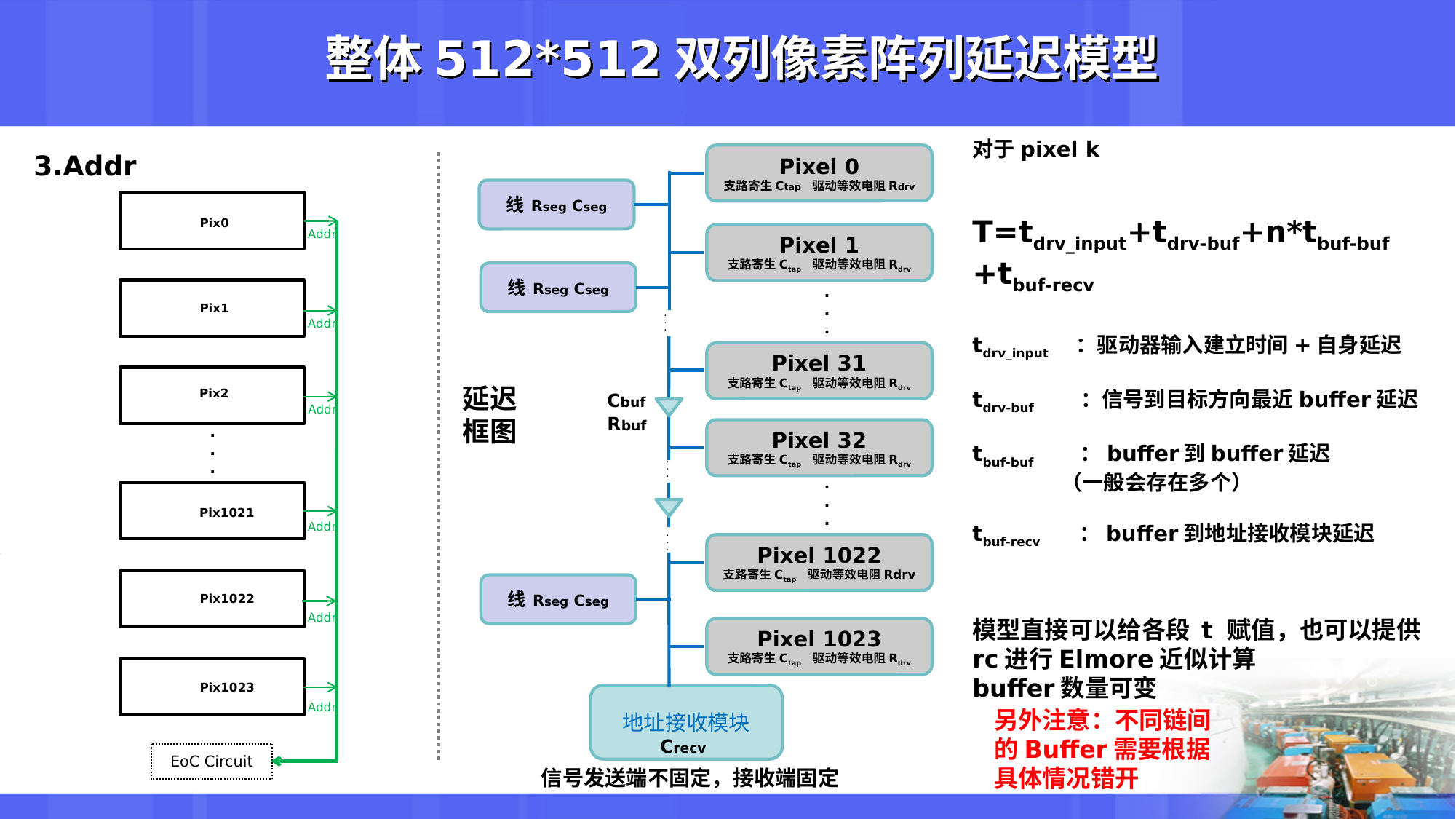

# 整体512*512双列像素阵列延迟模型
对于pixel k

T=tdrv_input+tdrv-buf+n*tbuf-buf +tbuf-recv

tdrv_input   ：驱动器输入建立时间+自身延迟

tdrv-buf      ：信号到目标方向最近buffer延迟

tbuf-buf      ：buffer到buffer延迟
                 （一般会存在多个）

tbuf-recv     ：buffer到地址接收模块延迟

模型直接可以给各段 t 赋值，也可以提供rc进行Elmore近似计算
buffer数量可变
3.Addr

Pixel 0
支路寄生Ctap  驱动等效电阻Rdrv
线 Rseg Cseg

Pix0
Addr
Pixel 1
支路寄生Ctap  驱动等效电阻Rdrv
线 Rseg Cseg
.
.
.

Pix1
.
.
.
Addr
Pixel 31
支路寄生Ctap  驱动等效电阻Rdrv

延迟
框图
Pix2
Cbuf
Addr

Rbuf
.
.
.
Pixel 32
支路寄生Ctap  驱动等效电阻Rdrv
.
.
.
.
.
.

Pix1021

Addr
.
.
.
Pixel 1022
支路寄生Ctap  驱动等效电阻Rdrv

线 Rseg Cseg
Pix1022
Addr
Pixel 1023
支路寄生Ctap  驱动等效电阻Rdrv

Pix1023
地址接收模块
Addr
另外注意：不同链间的Buffer需要根据具体情况错开
Crecv
EoC Circuit
 信号发送端不固定，接收端固定